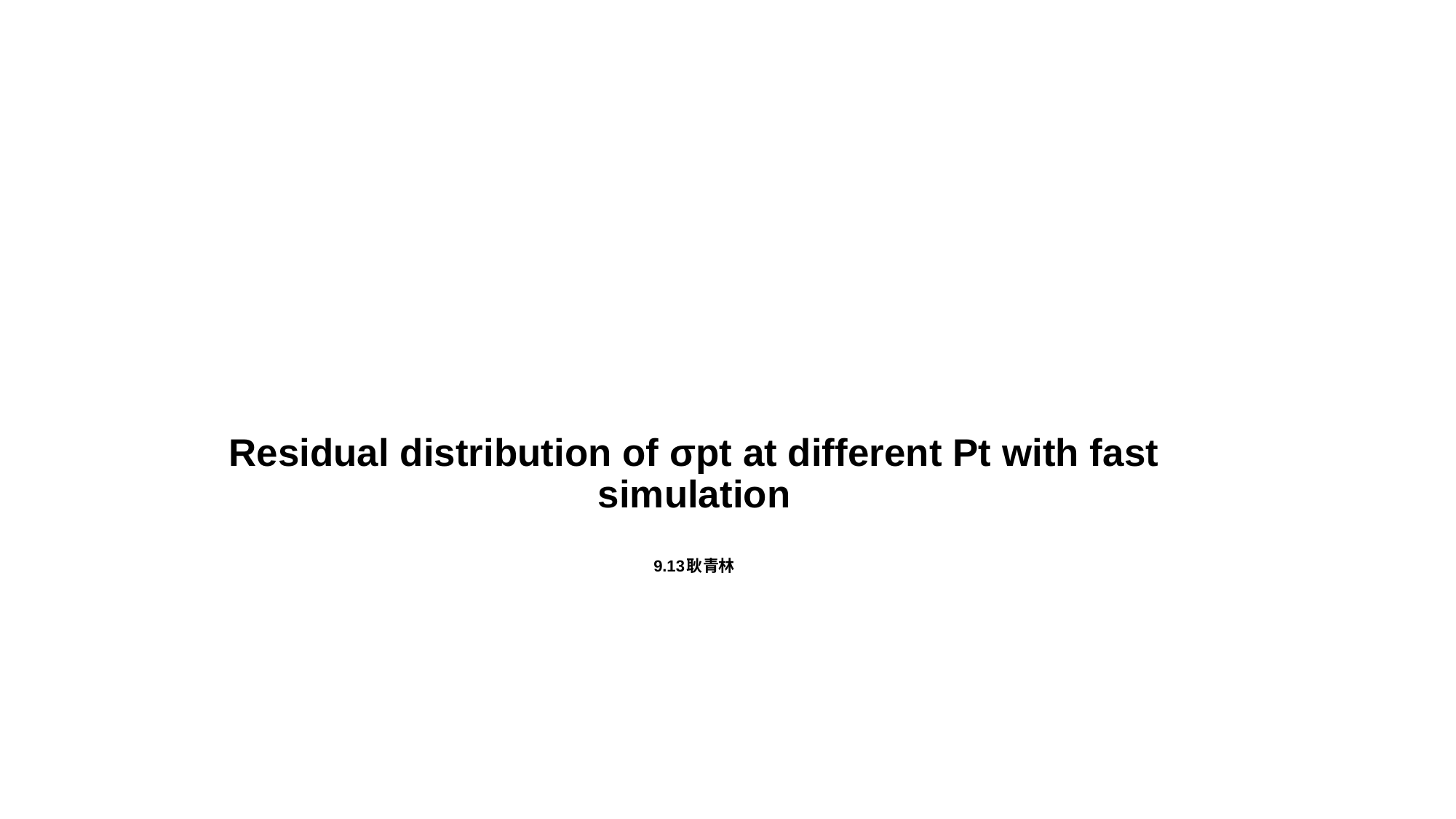

# Residual distribution of σpt at different Pt with fast simulation 9.13耿青林